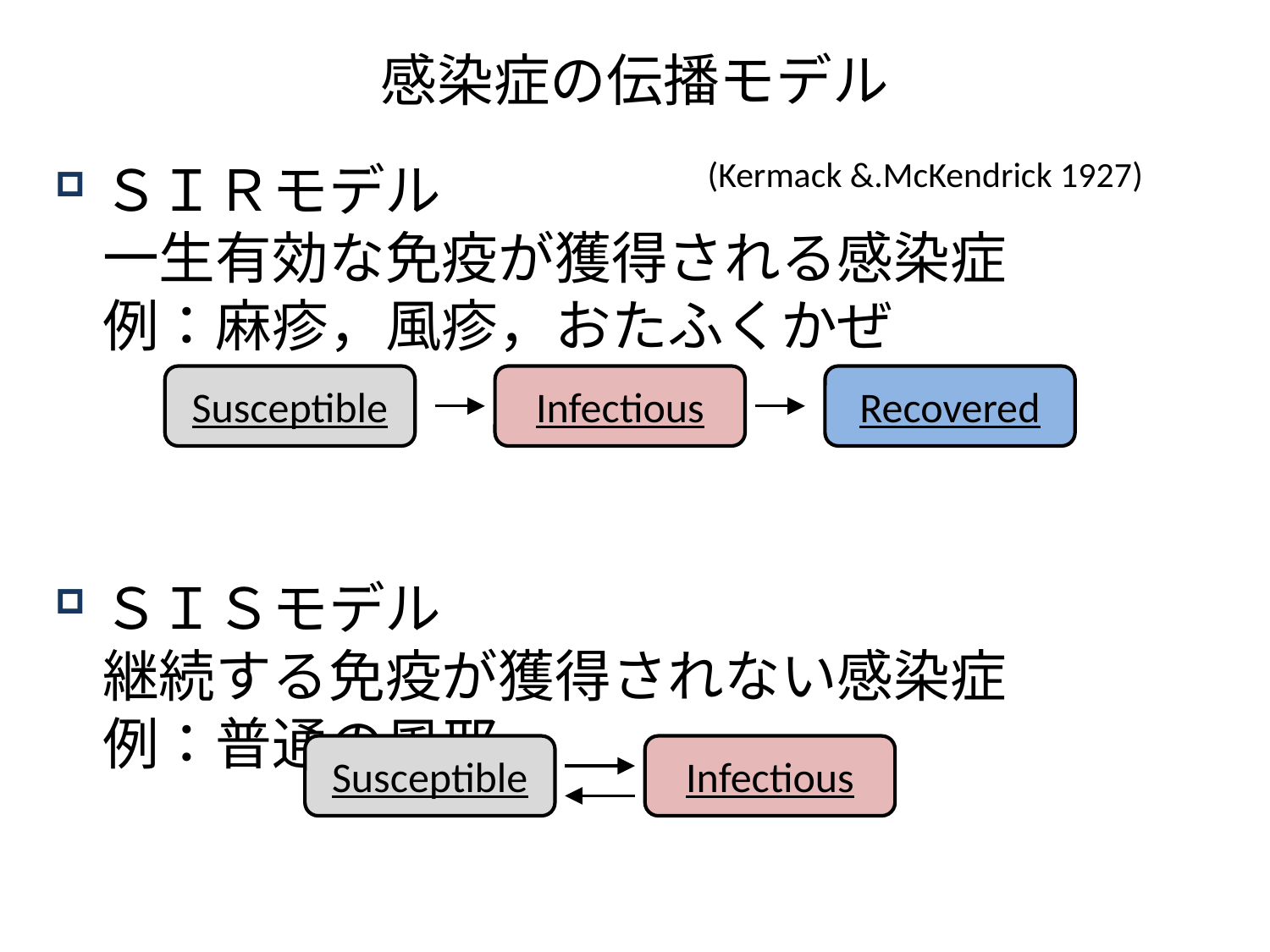

# 感染症の伝播モデル
(Kermack &.McKendrick 1927)
ＳＩＲモデル
一生有効な免疫が獲得される感染症
例：麻疹，風疹，おたふくかぜ
ＳＩＳモデル
継続する免疫が獲得されない感染症
例：普通の風邪
Susceptible
Infectious
Recovered
Susceptible
Infectious